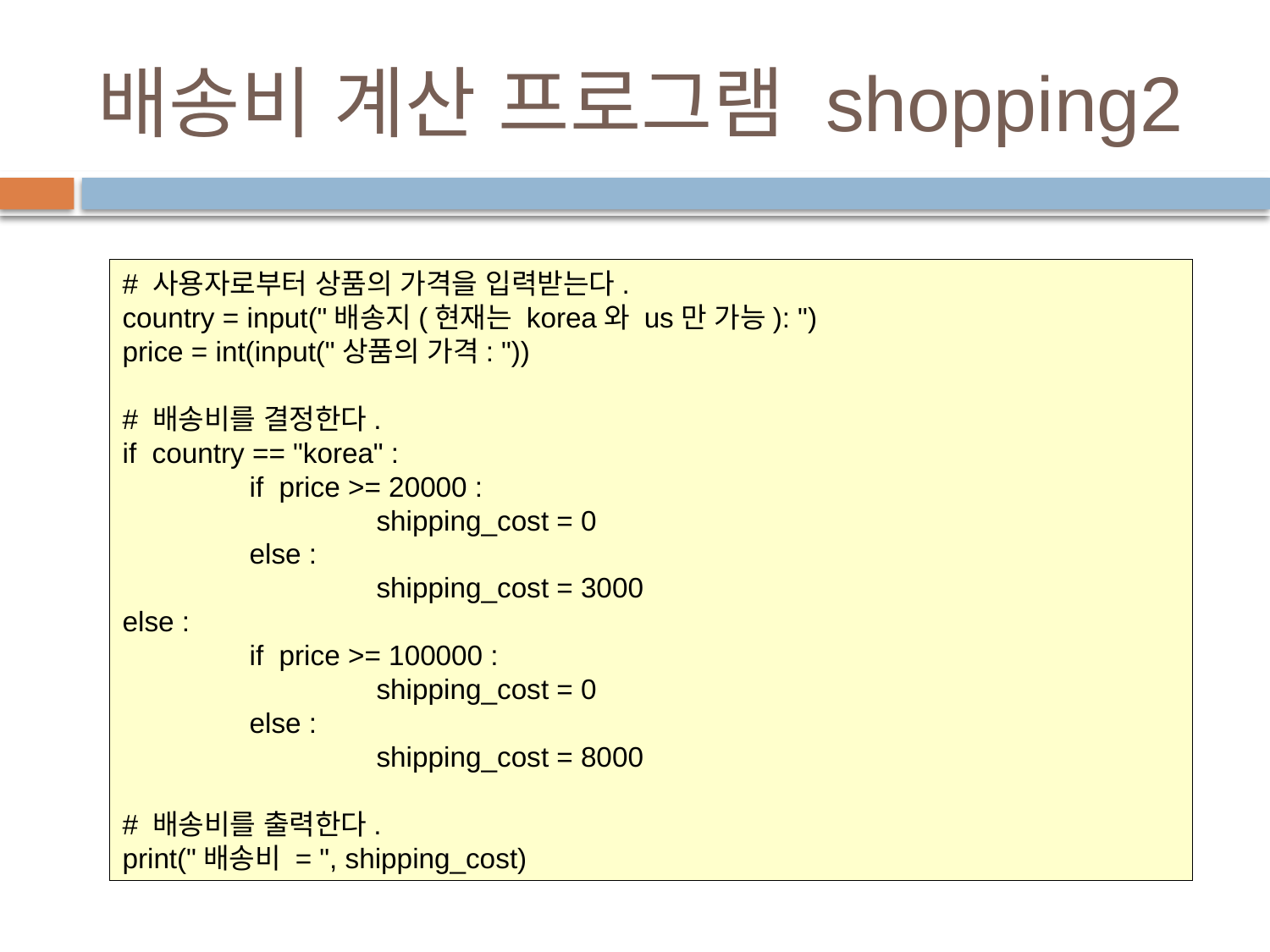

# 배송비 계산 프로그램 shopping2
# 사용자로부터 상품의 가격을 입력받는다.
country = input("배송지(현재는 korea와 us만 가능): ")
price = int(input("상품의 가격: "))

# 배송비를 결정한다.
if  country == "korea" :
	if  price >= 20000 :
		shipping_cost = 0
	else :
		shipping_cost = 3000
else :
	if  price >= 100000 :
		shipping_cost = 0
	else :
		shipping_cost = 8000

# 배송비를 출력한다.
print("배송비 = ", shipping_cost)